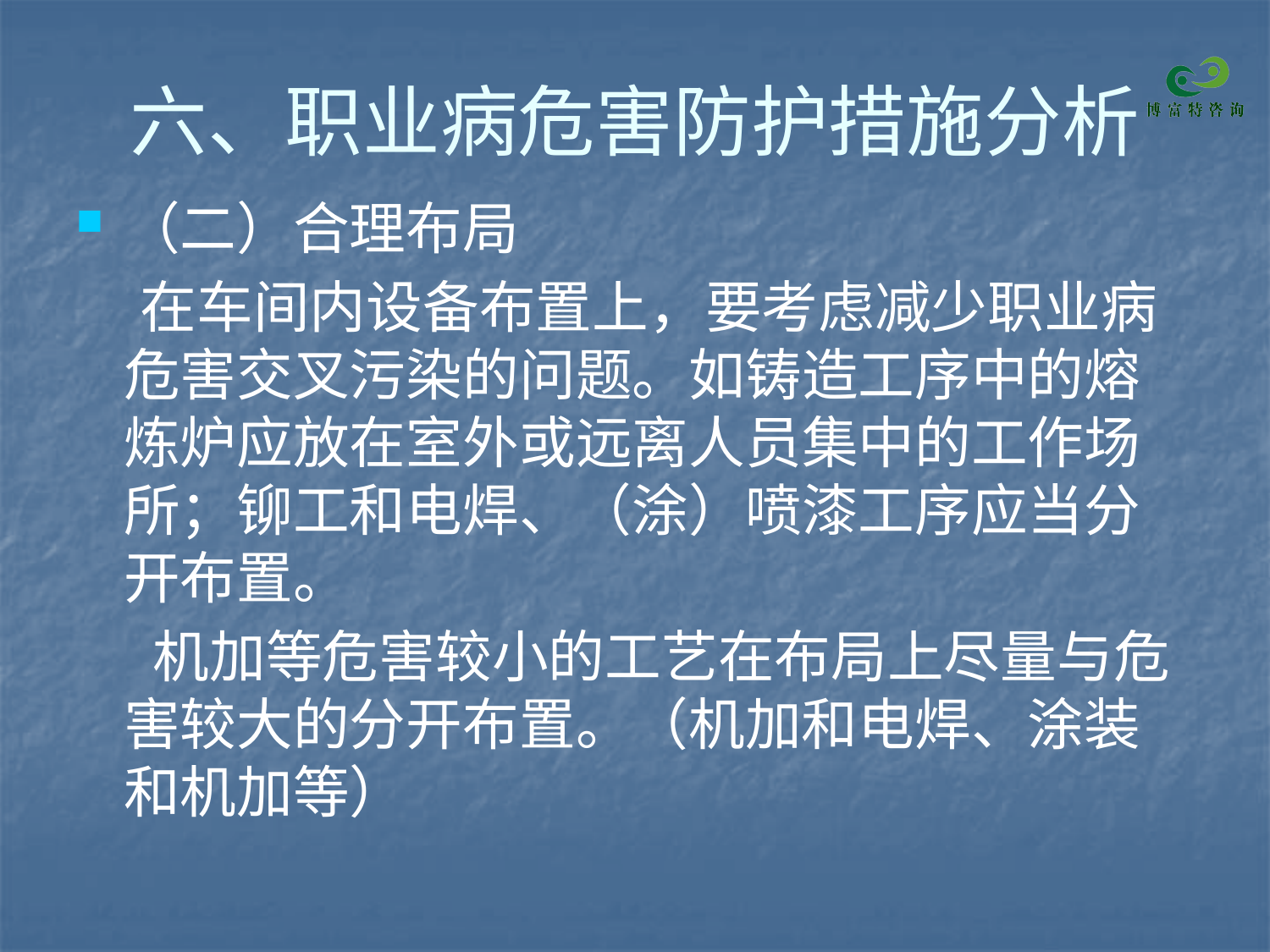

# 六、职业病危害防护措施分析
（二）合理布局
    在车间内设备布置上，要考虑减少职业病危害交叉污染的问题。如铸造工序中的熔炼炉应放在室外或远离人员集中的工作场所；铆工和电焊、（涂）喷漆工序应当分开布置。
     机加等危害较小的工艺在布局上尽量与危害较大的分开布置。（机加和电焊、涂装和机加等）